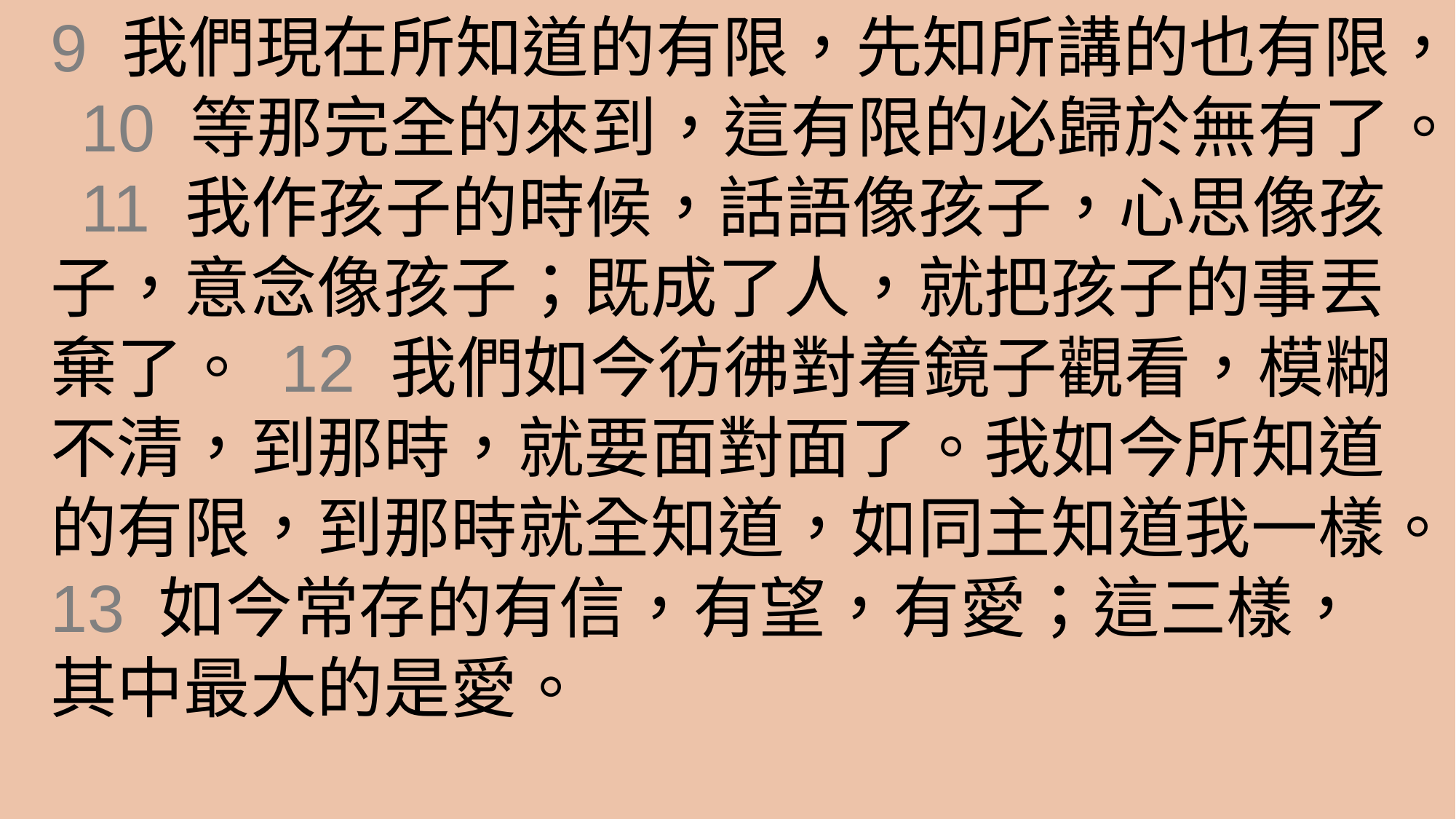

9 我們現在所知道的有限，先知所講的也有限， 10 等那完全的來到，這有限的必歸於無有了。 11 我作孩子的時候，話語像孩子，心思像孩子，意念像孩子；既成了人，就把孩子的事丟棄了。 12 我們如今彷彿對着鏡子觀看，模糊不清，到那時，就要面對面了。我如今所知道的有限，到那時就全知道，如同主知道我一樣。
13 如今常存的有信，有望，有愛；這三樣，其中最大的是愛。